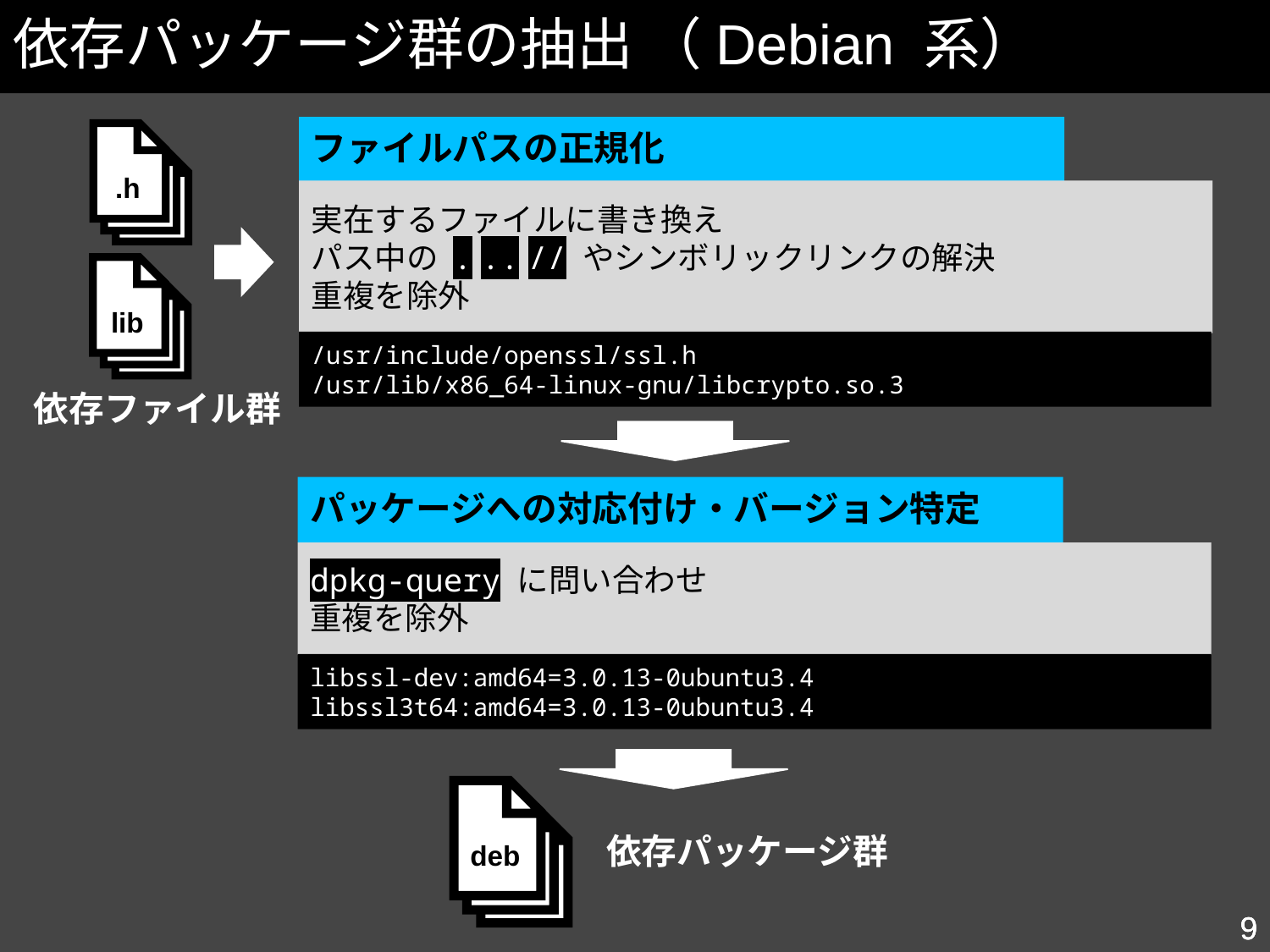

# 依存パッケージ群の抽出 （Debian 系）
ファイルパスの正規化

.h
実在するファイルに書き換え
パス中の . .. // やシンボリックリンクの解決
重複を除外

lib
/usr/include/openssl/ssl.h
/usr/lib/x86_64-linux-gnu/libcrypto.so.3
依存ファイル群

パッケージへの対応付け・バージョン特定
dpkg-query に問い合わせ
重複を除外
libssl-dev:amd64=3.0.13-0ubuntu3.4
libssl3t64:amd64=3.0.13-0ubuntu3.4

deb
依存パッケージ群